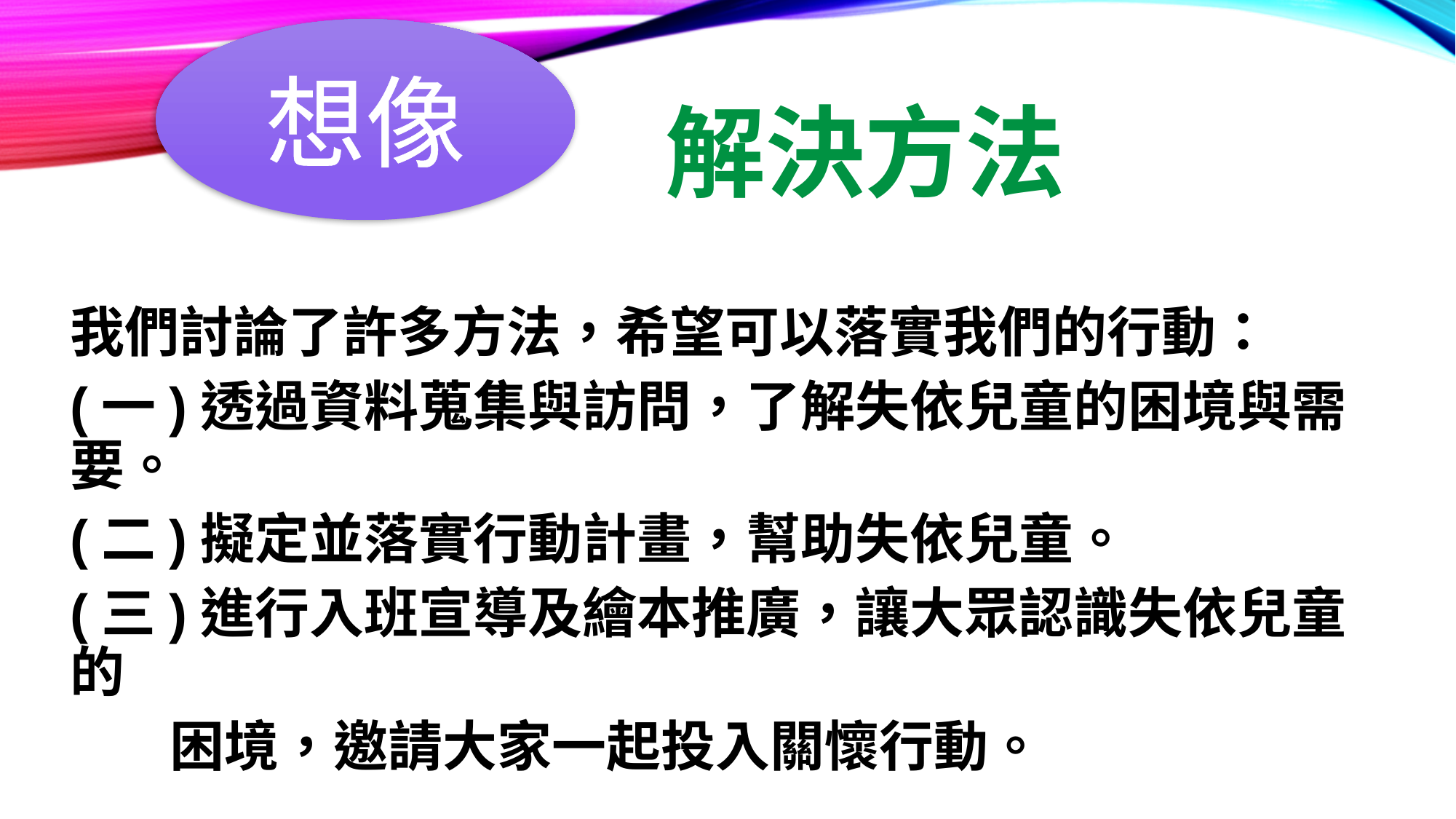

想像
# 解決方法
我們討論了許多方法，希望可以落實我們的行動：
(一)透過資料蒐集與訪問，了解失依兒童的困境與需要。
(二)擬定並落實行動計畫，幫助失依兒童。
(三)進行入班宣導及繪本推廣，讓大眾認識失依兒童的
       困境，邀請大家一起投入關懷行動。